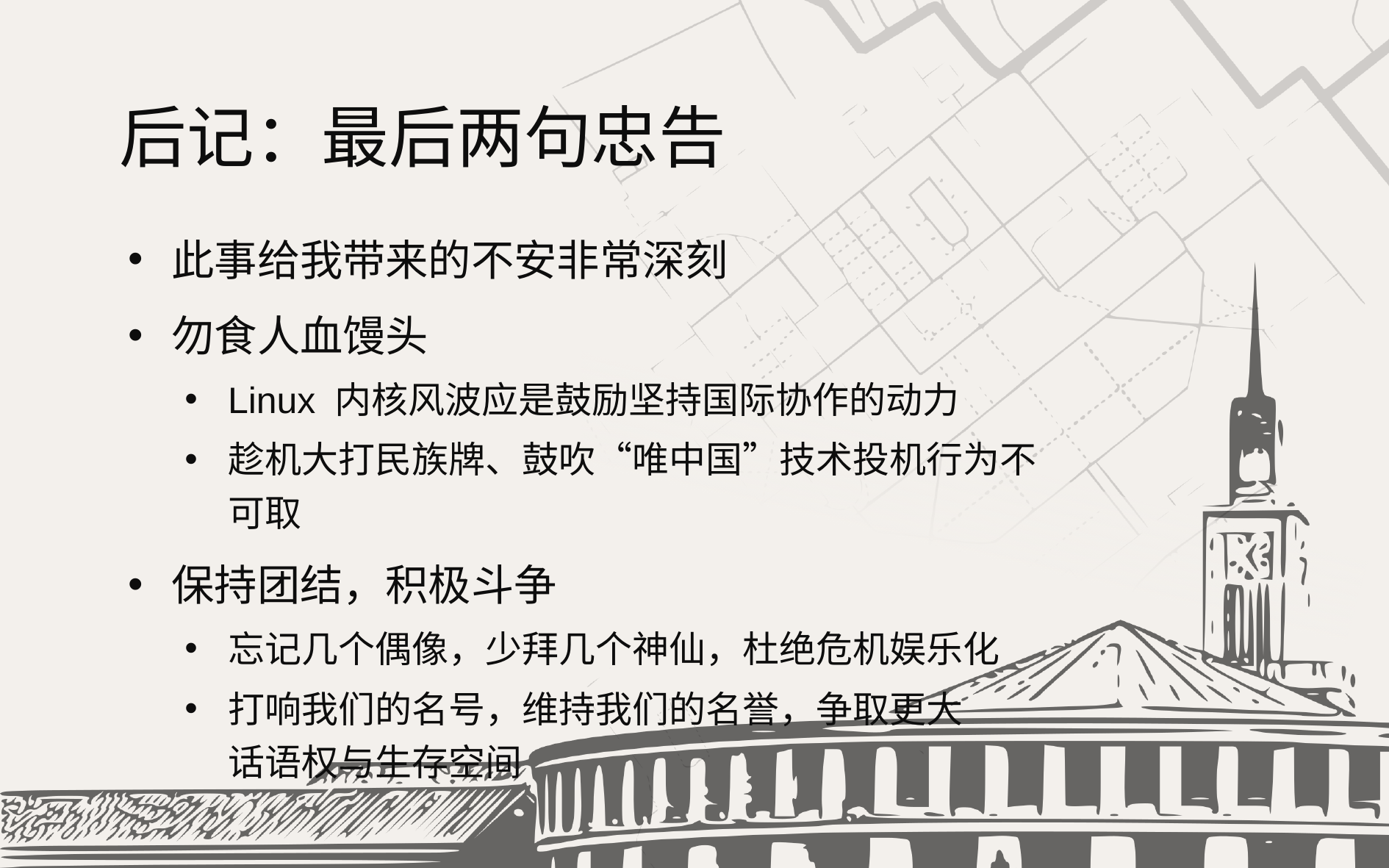

# 后记：最后两句忠告
此事给我带来的不安非常深刻
勿食人血馒头
Linux 内核风波应是鼓励坚持国际协作的动力
趁机大打民族牌、鼓吹“唯中国”技术投机行为不可取
保持团结，积极斗争
忘记几个偶像，少拜几个神仙，杜绝危机娱乐化
打响我们的名号，维持我们的名誉，争取更大
话语权与生存空间